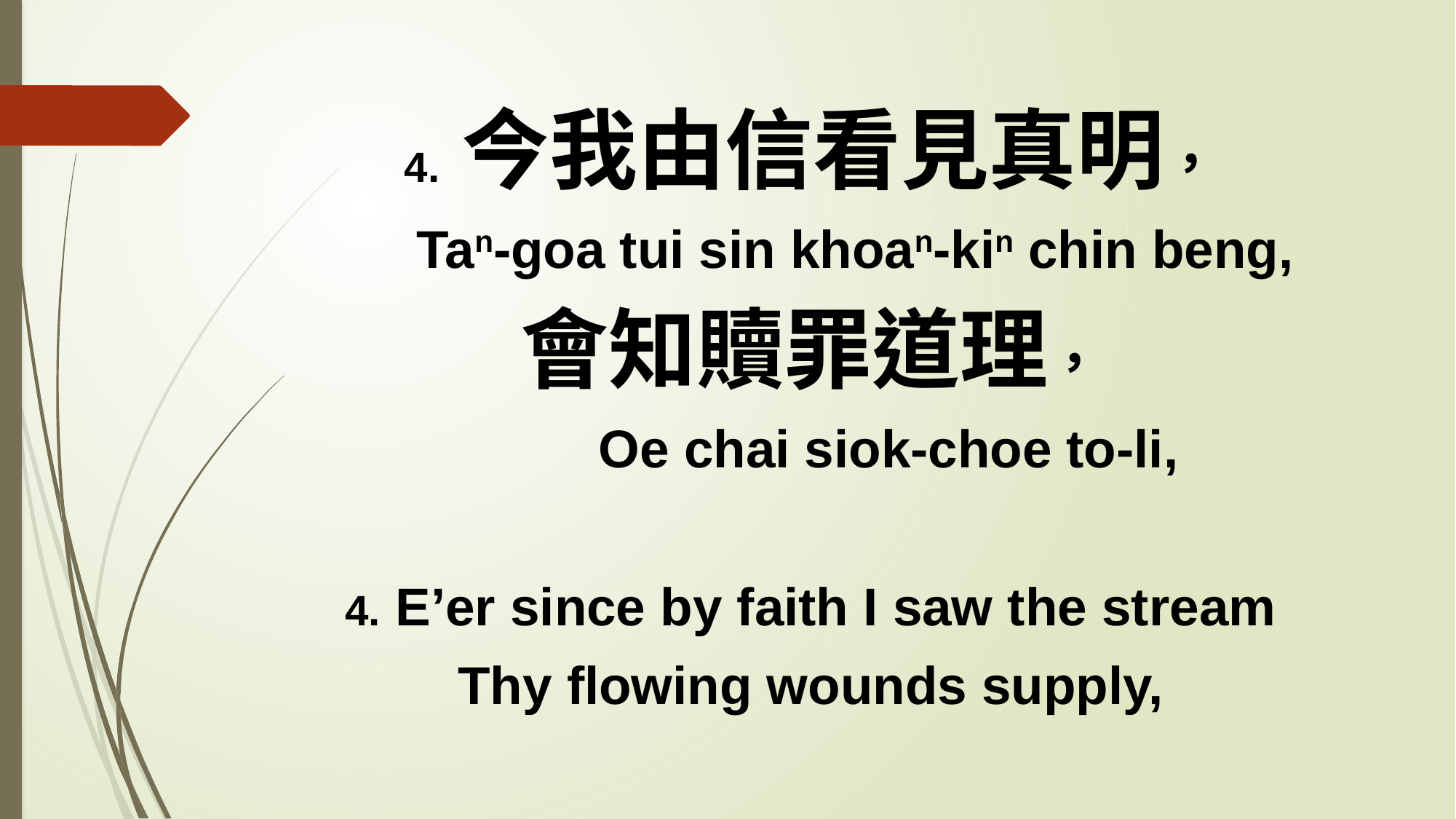

4. 今我由信看見真明，
      Tan-goa tui sin khoan-kin chin beng,
會知贖罪道理，
                       Oe chai siok-choe to-li,

4. E’er since by faith I saw the stream
Thy flowing wounds supply,